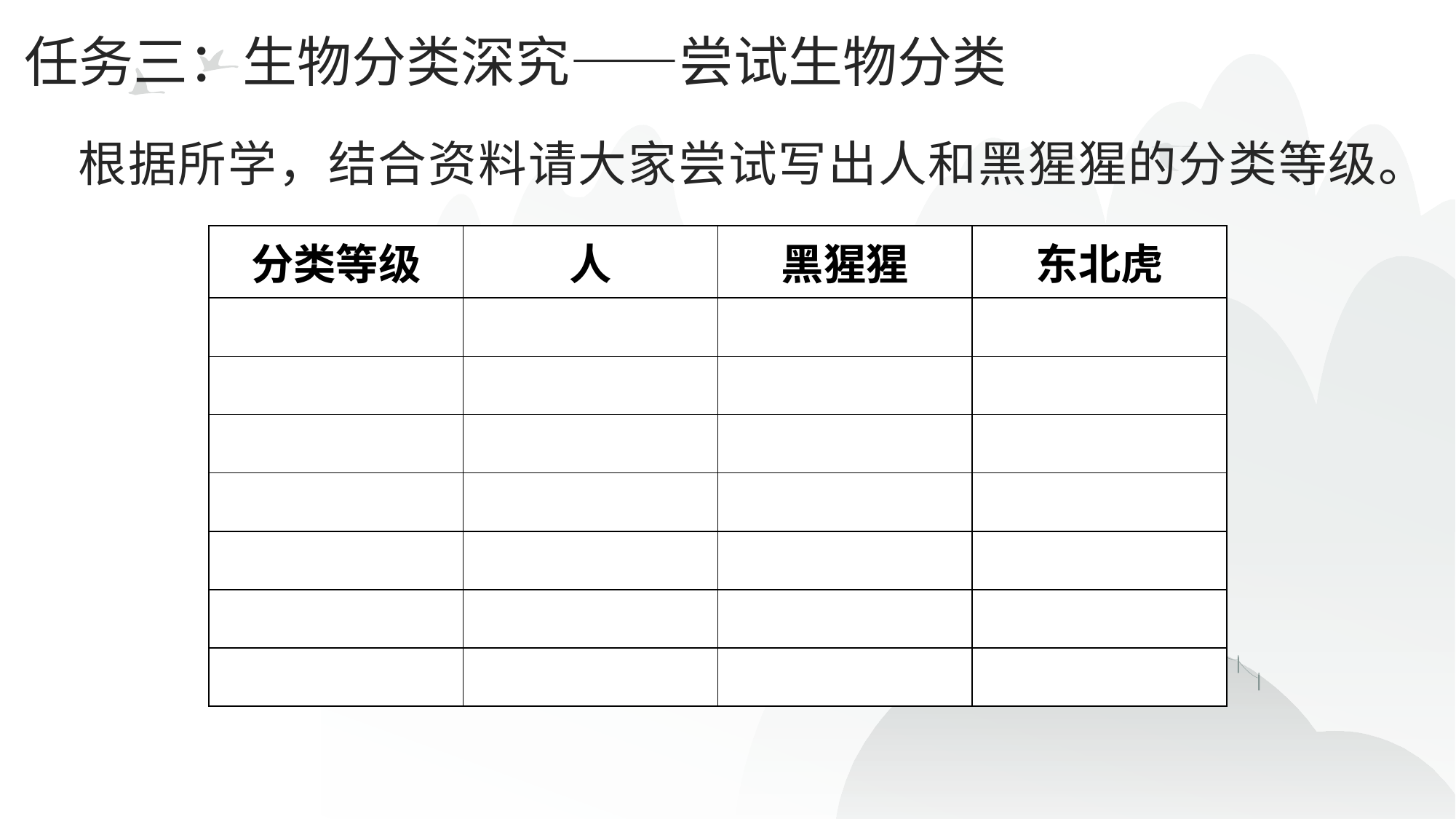

任务三：生物分类深究——尝试生物分类
# 根据所学，结合资料请大家尝试写出人和黑猩猩的分类等级。
| 分类等级 | 人 | 黑猩猩 | 东北虎 |
| --- | --- | --- | --- |
|  |  |  |  |
|  |  |  |  |
|  |  |  |  |
|  |  |  |  |
|  |  |  |  |
|  |  |  |  |
|  |  |  |  |